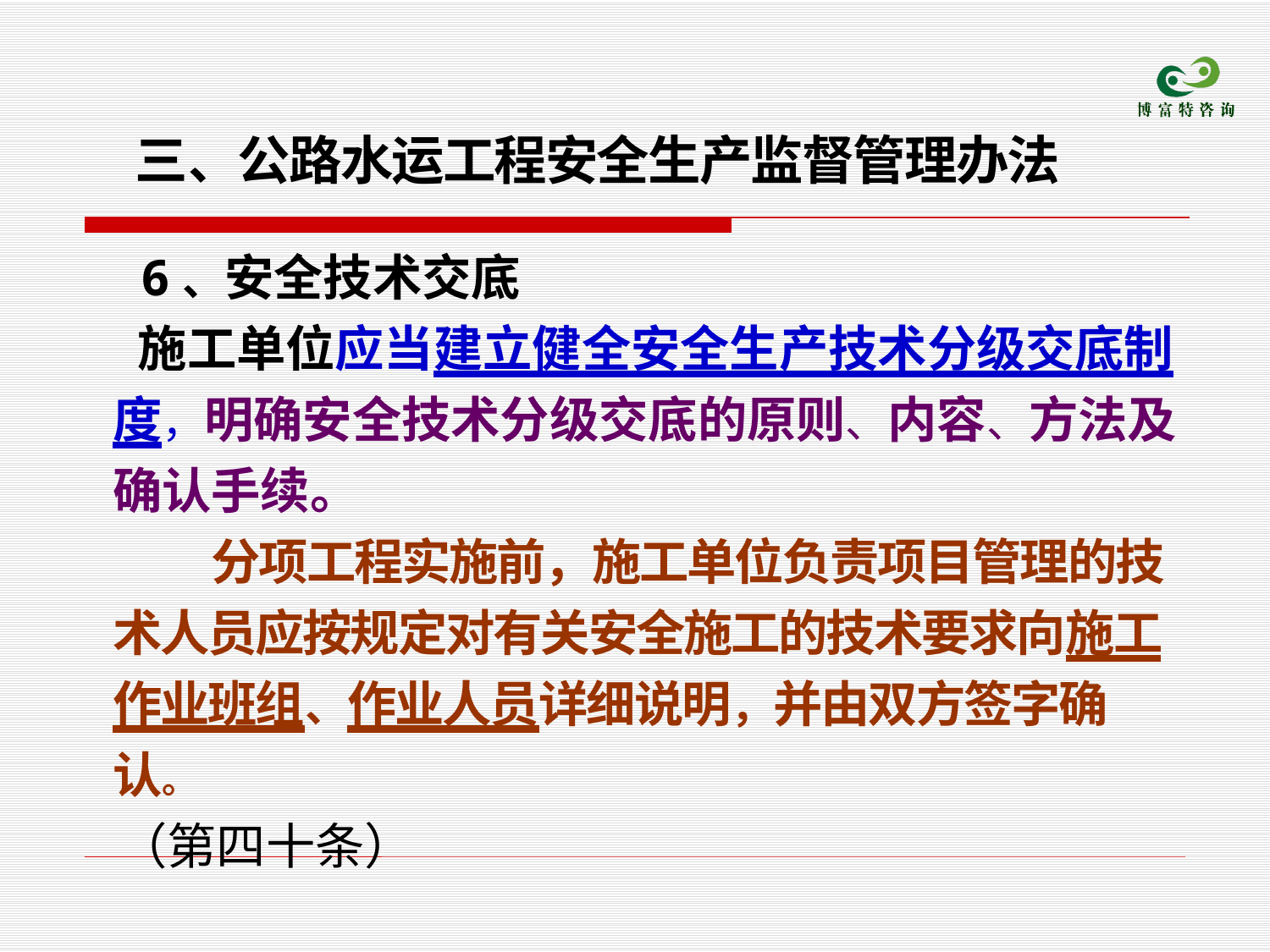

三、公路水运工程安全生产监督管理办法
　      6、安全技术交底
       施工单位应当建立健全安全生产技术分级交底制度，明确安全技术分级交底的原则、内容、方法及确认手续。
　　分项工程实施前，施工单位负责项目管理的技术人员应按规定对有关安全施工的技术要求向施工作业班组、作业人员详细说明，并由双方签字确认。
      （第四十条）